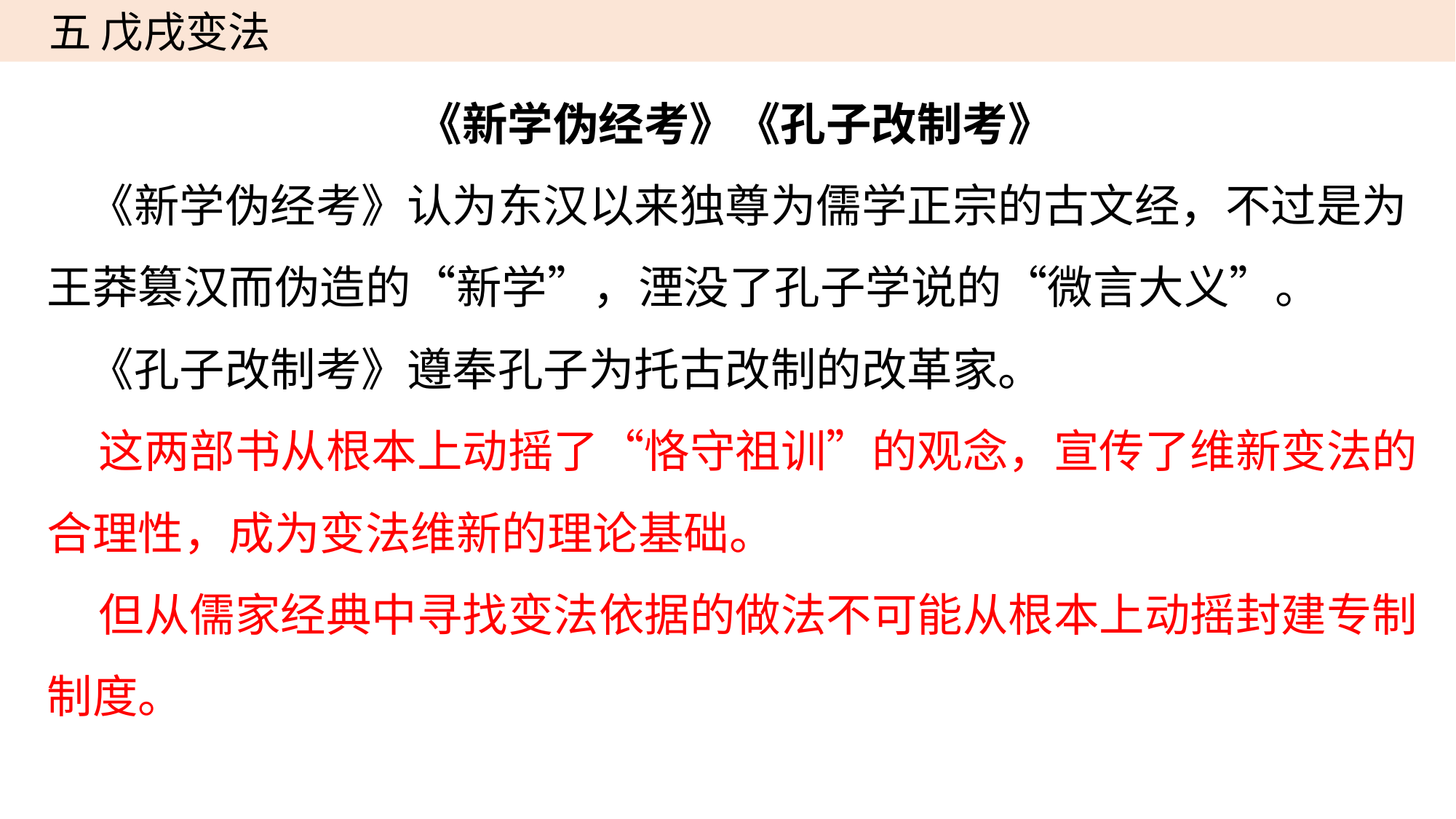

五 戊戌变法
《新学伪经考》《孔子改制考》
   《新学伪经考》认为东汉以来独尊为儒学正宗的古文经，不过是为王莽篡汉而伪造的“新学”，湮没了孔子学说的“微言大义”。
   《孔子改制考》遵奉孔子为托古改制的改革家。
    这两部书从根本上动摇了“恪守祖训”的观念，宣传了维新变法的合理性，成为变法维新的理论基础。
    但从儒家经典中寻找变法依据的做法不可能从根本上动摇封建专制制度。